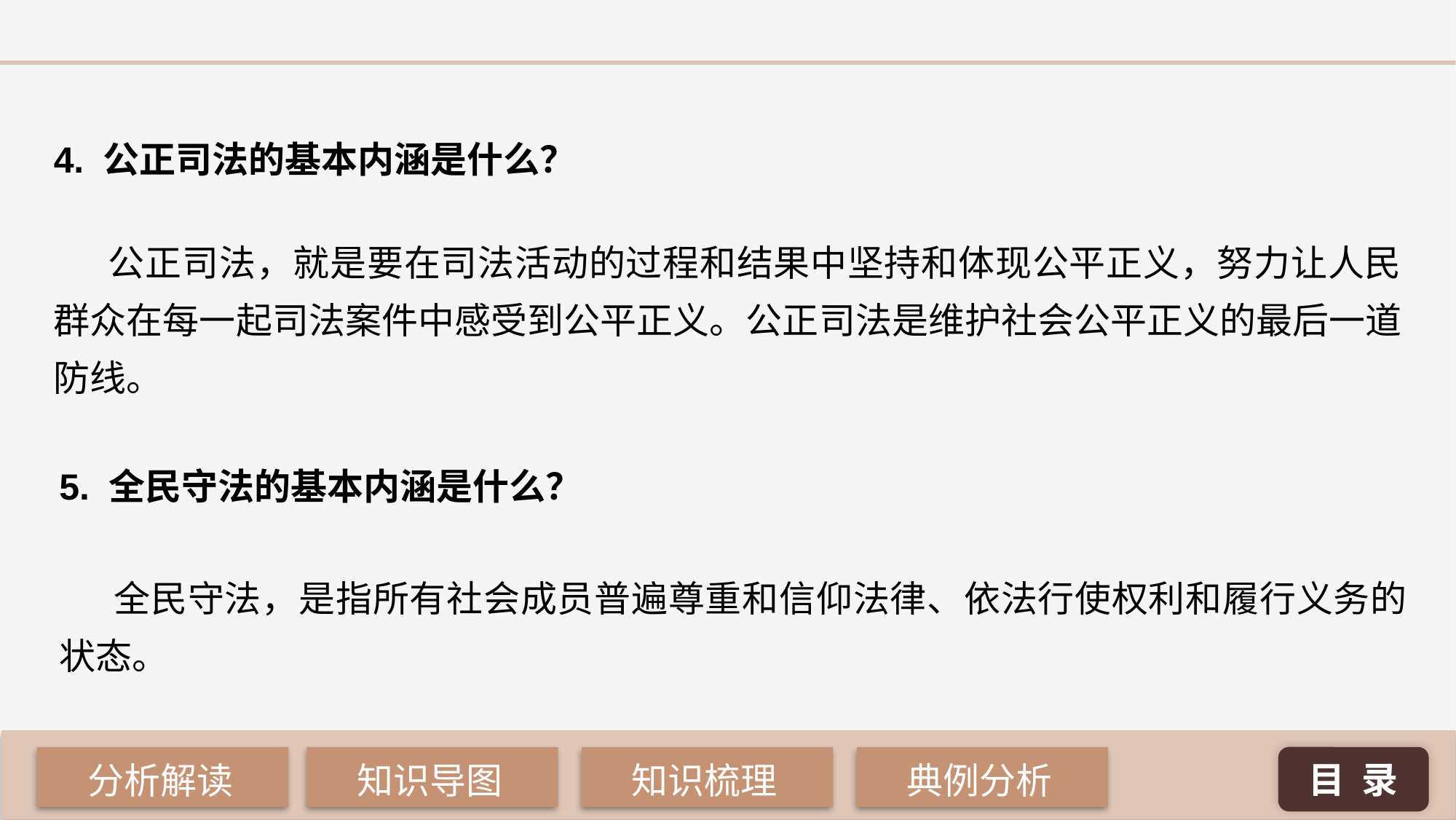

4. 公正司法的基本内涵是什么？
公正司法，就是要在司法活动的过程和结果中坚持和体现公平正义，努力让人民群众在每一起司法案件中感受到公平正义。公正司法是维护社会公平正义的最后一道防线。
5. 全民守法的基本内涵是什么？
全民守法，是指所有社会成员普遍尊重和信仰法律、依法行使权利和履行义务的状态。